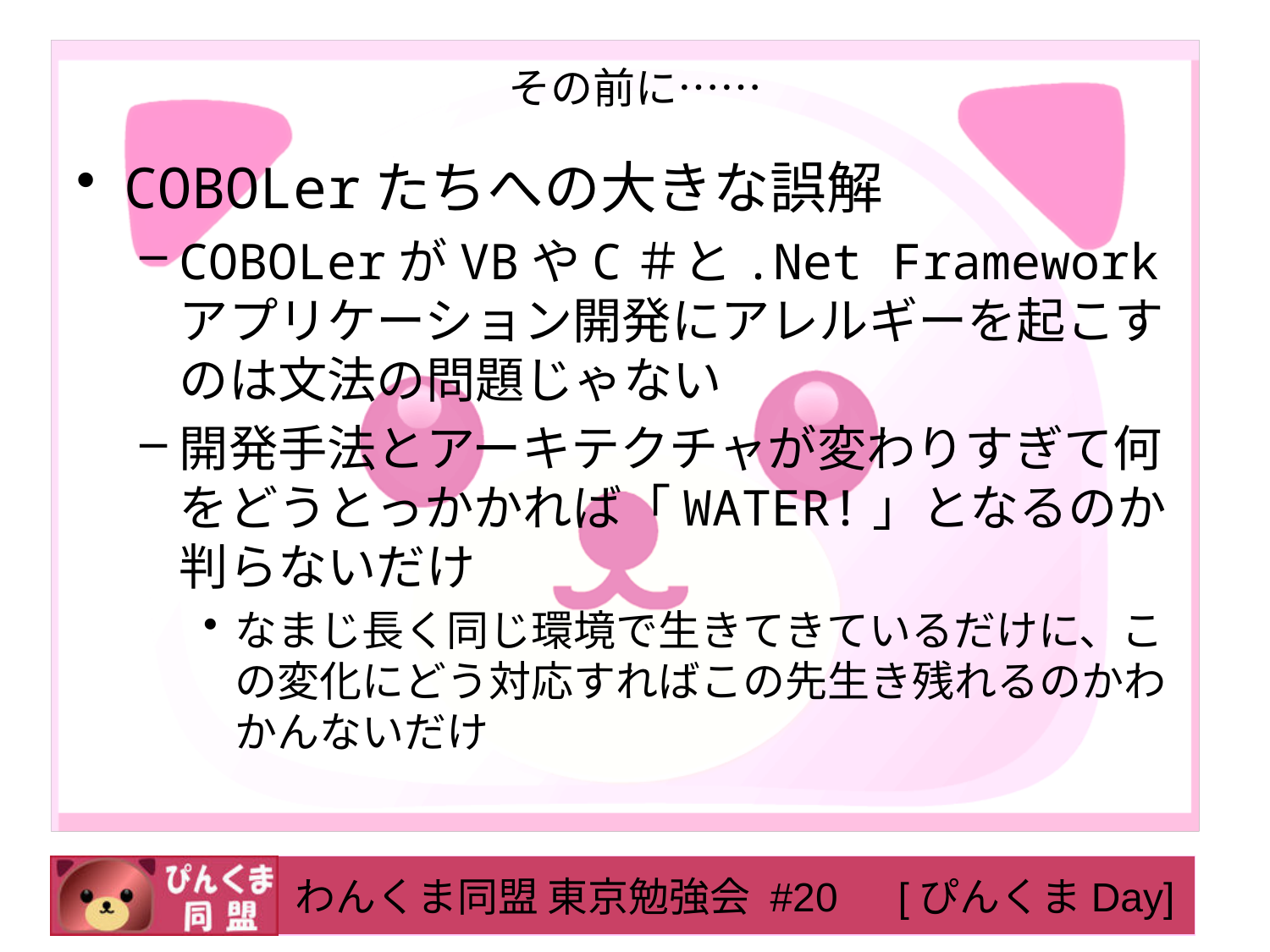

# その前に……
COBOLerたちへの大きな誤解
COBOLerがVBやC＃と.Net Frameworkアプリケーション開発にアレルギーを起こすのは文法の問題じゃない
開発手法とアーキテクチャが変わりすぎて何をどうとっかかれば「WATER!」となるのか判らないだけ
なまじ長く同じ環境で生きてきているだけに、この変化にどう対応すればこの先生き残れるのかわかんないだけ